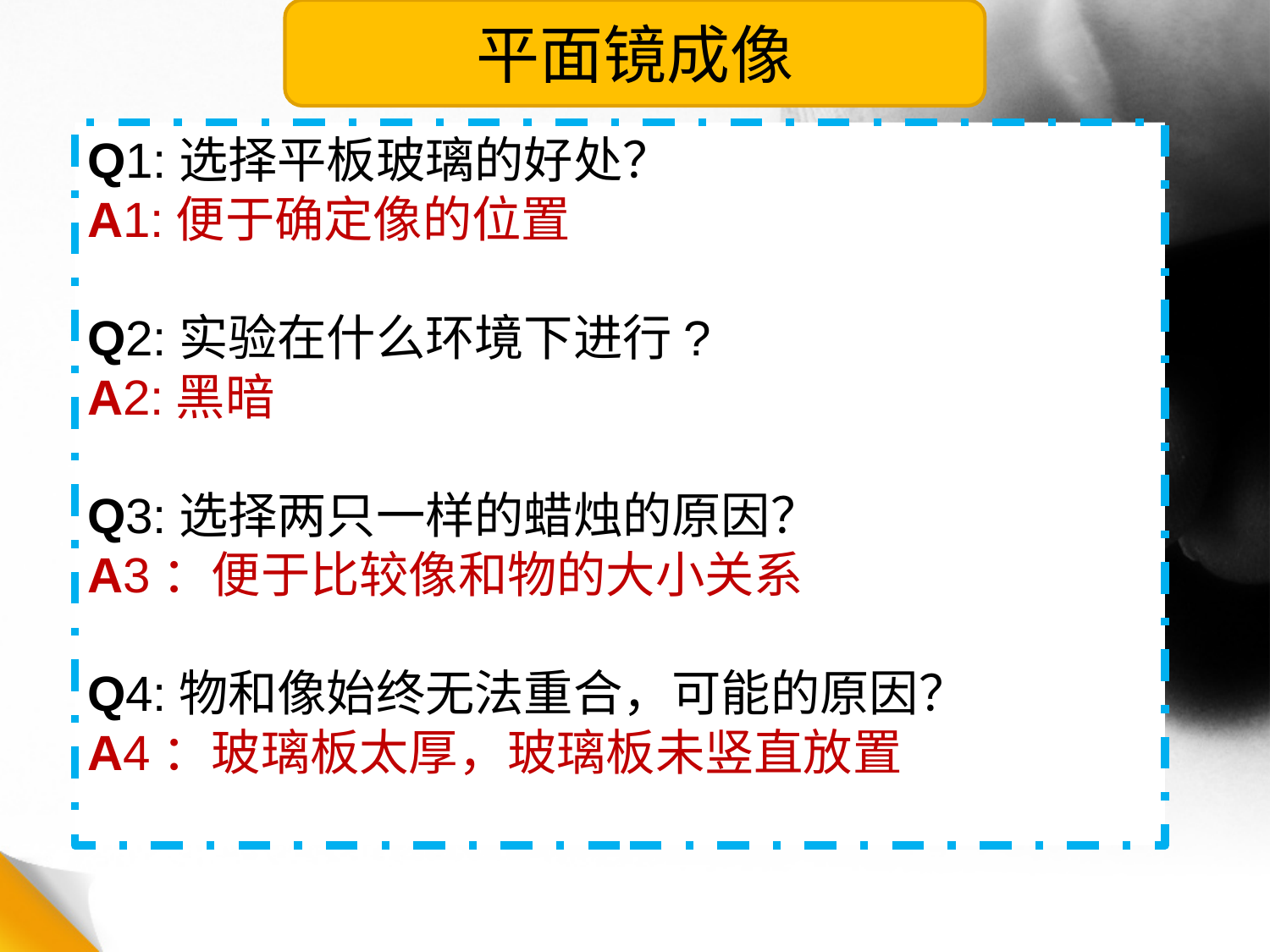

平面镜成像
Q1:选择平板玻璃的好处？
A1:便于确定像的位置

Q2:实验在什么环境下进行?
A2:黑暗

Q3:选择两只一样的蜡烛的原因？
A3：便于比较像和物的大小关系

Q4:物和像始终无法重合，可能的原因？
A4：玻璃板太厚，玻璃板未竖直放置